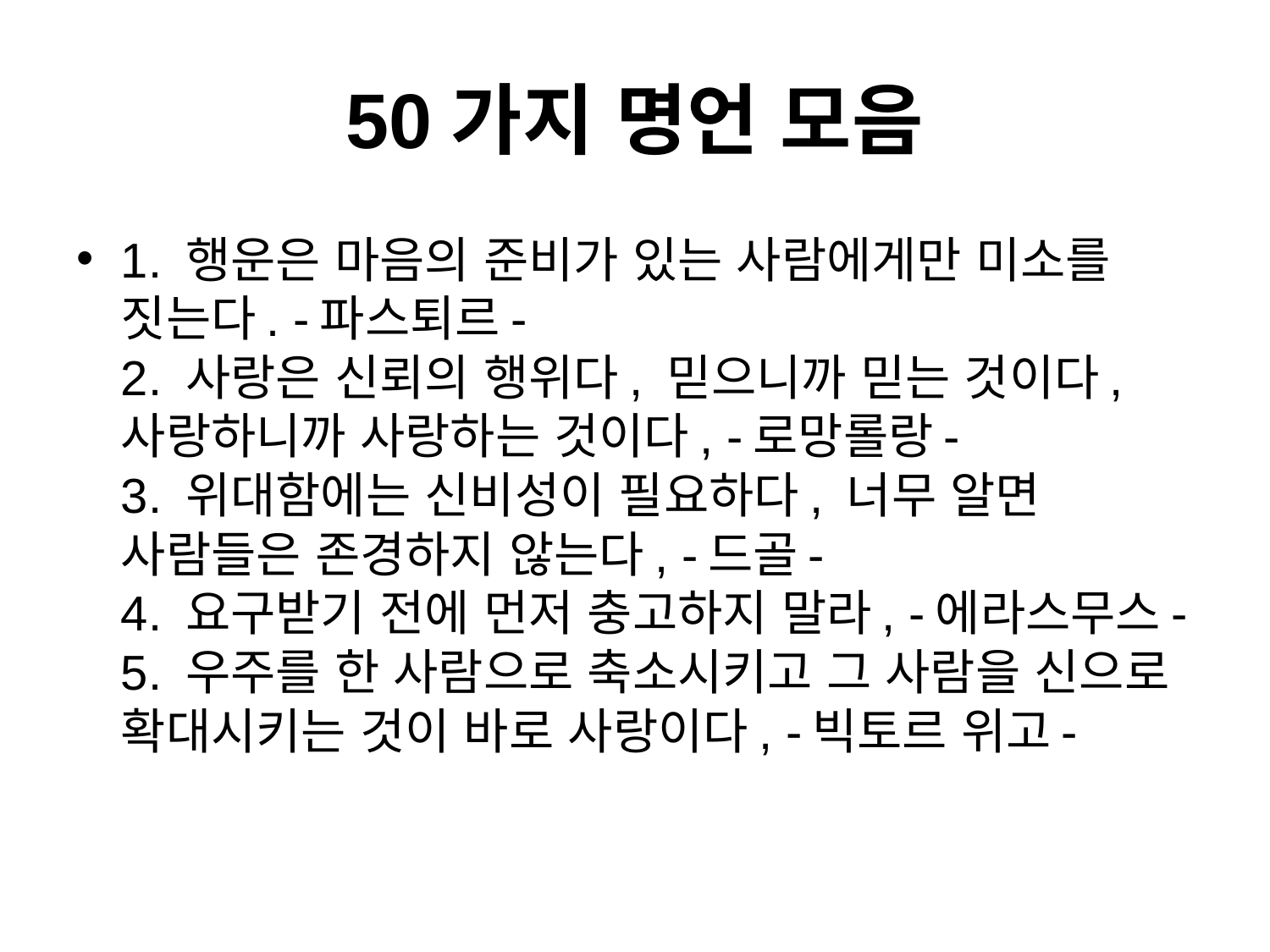

# 50가지 명언 모음
1. 행운은 마음의 준비가 있는 사람에게만 미소를 짓는다. -파스퇴르-
2. 사랑은 신뢰의 행위다, 믿으니까 믿는 것이다, 사랑하니까 사랑하는 것이다, -로망롤랑-
3. 위대함에는 신비성이 필요하다, 너무 알면 사람들은 존경하지 않는다, -드골-
4. 요구받기 전에 먼저 충고하지 말라, -에라스무스-
5. 우주를 한 사람으로 축소시키고 그 사람을 신으로 확대시키는 것이 바로 사랑이다, -빅토르 위고-